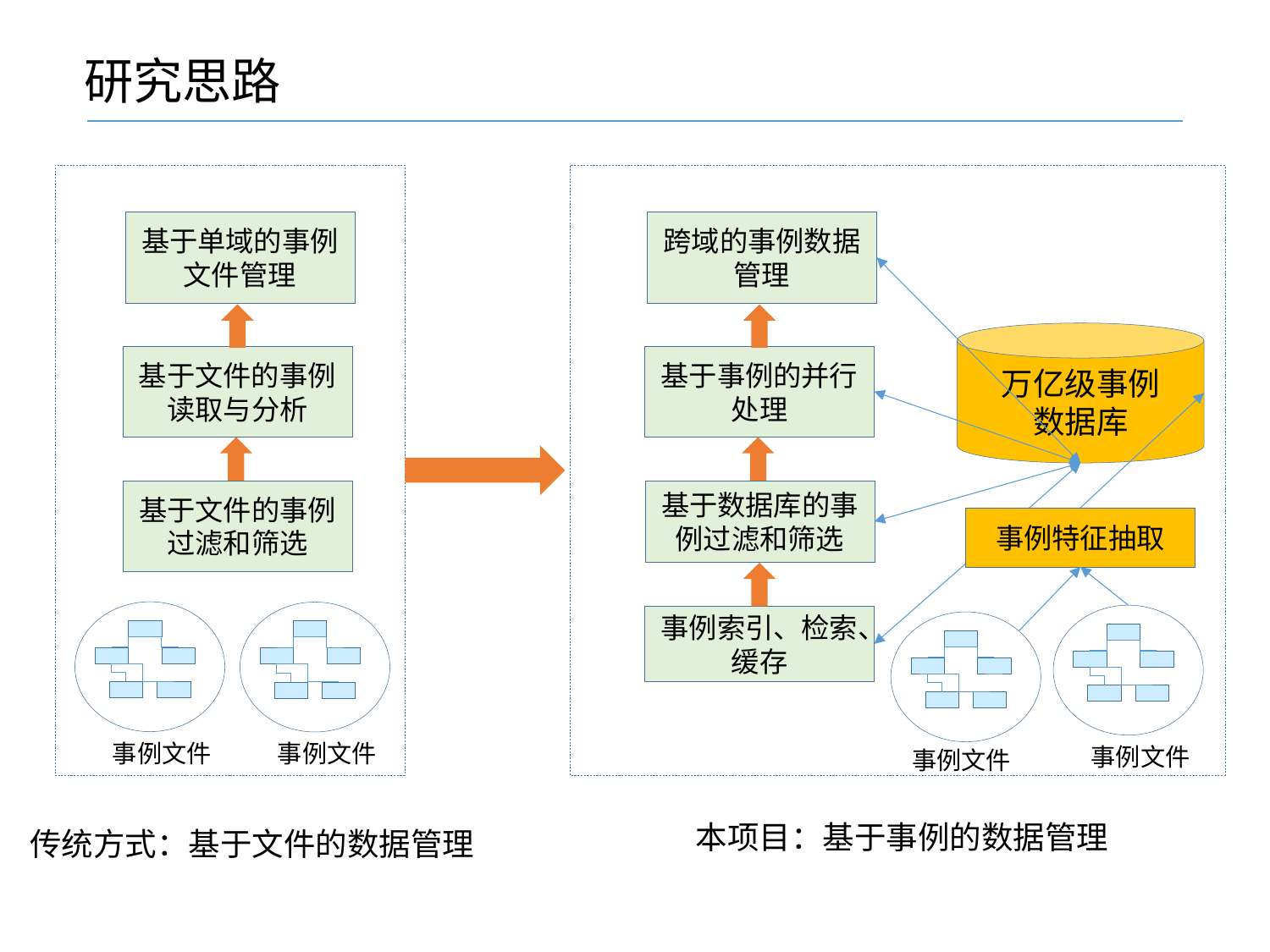

# 研究思路

基于单域的事例文件管理
跨域的事例数据管理

万亿级事例
数据库
基于文件的事例读取与分析
基于事例的并行处理

基于文件的事例过滤和筛选
基于数据库的事例过滤和筛选
事例特征抽取

事例索引、检索、缓存

事例文件
事例文件
事例文件
事例文件
本项目：基于事例的数据管理
传统方式：基于文件的数据管理